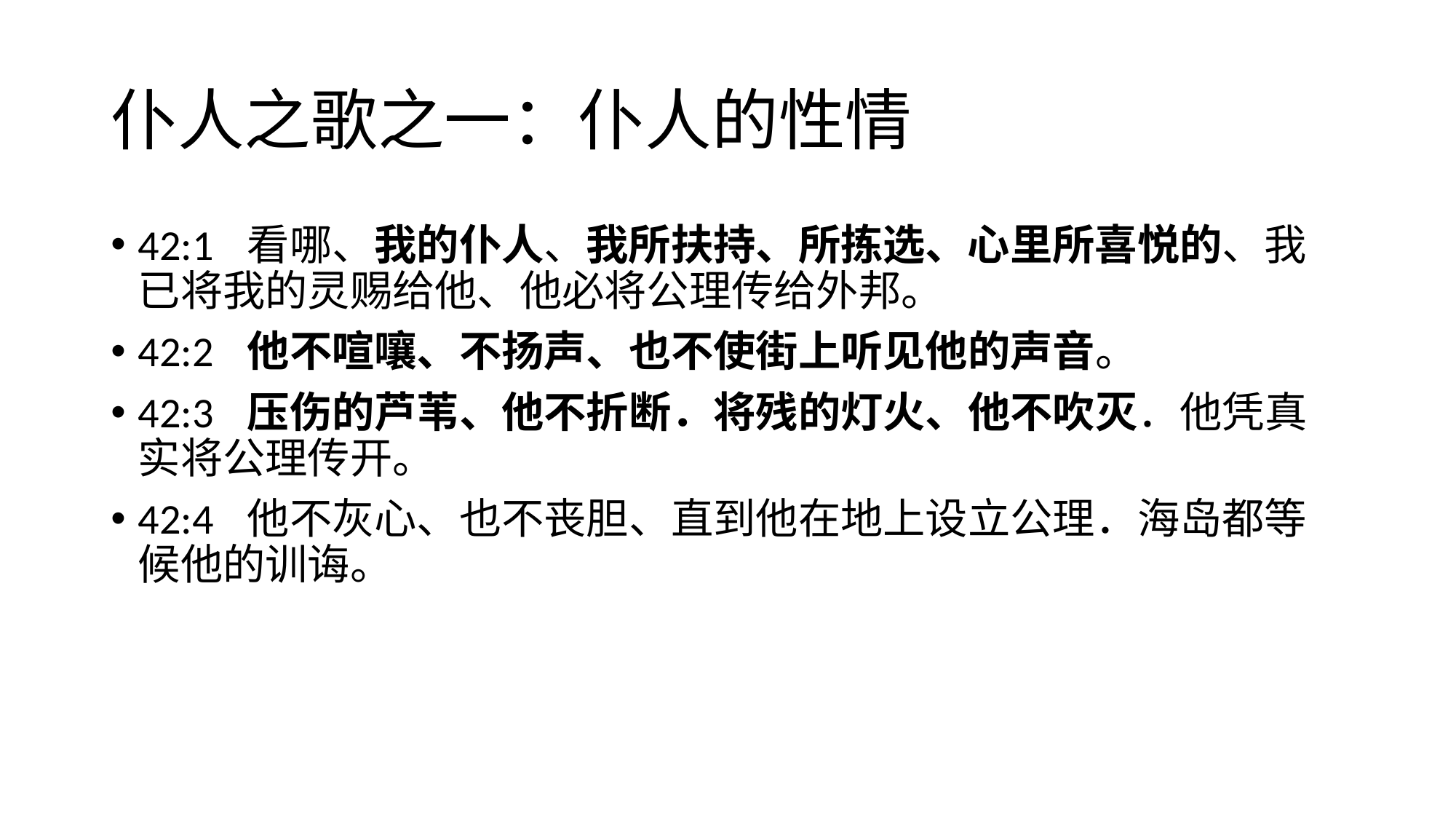

# 仆人之歌之一：仆人的性情
42:1	看哪、我的仆人、我所扶持、所拣选、心里所喜悦的、我已将我的灵赐给他、他必将公理传给外邦。
42:2	他不喧嚷、不扬声、也不使街上听见他的声音。
42:3	压伤的芦苇、他不折断．将残的灯火、他不吹灭．他凭真实将公理传开。
42:4	他不灰心、也不丧胆、直到他在地上设立公理．海岛都等候他的训诲。